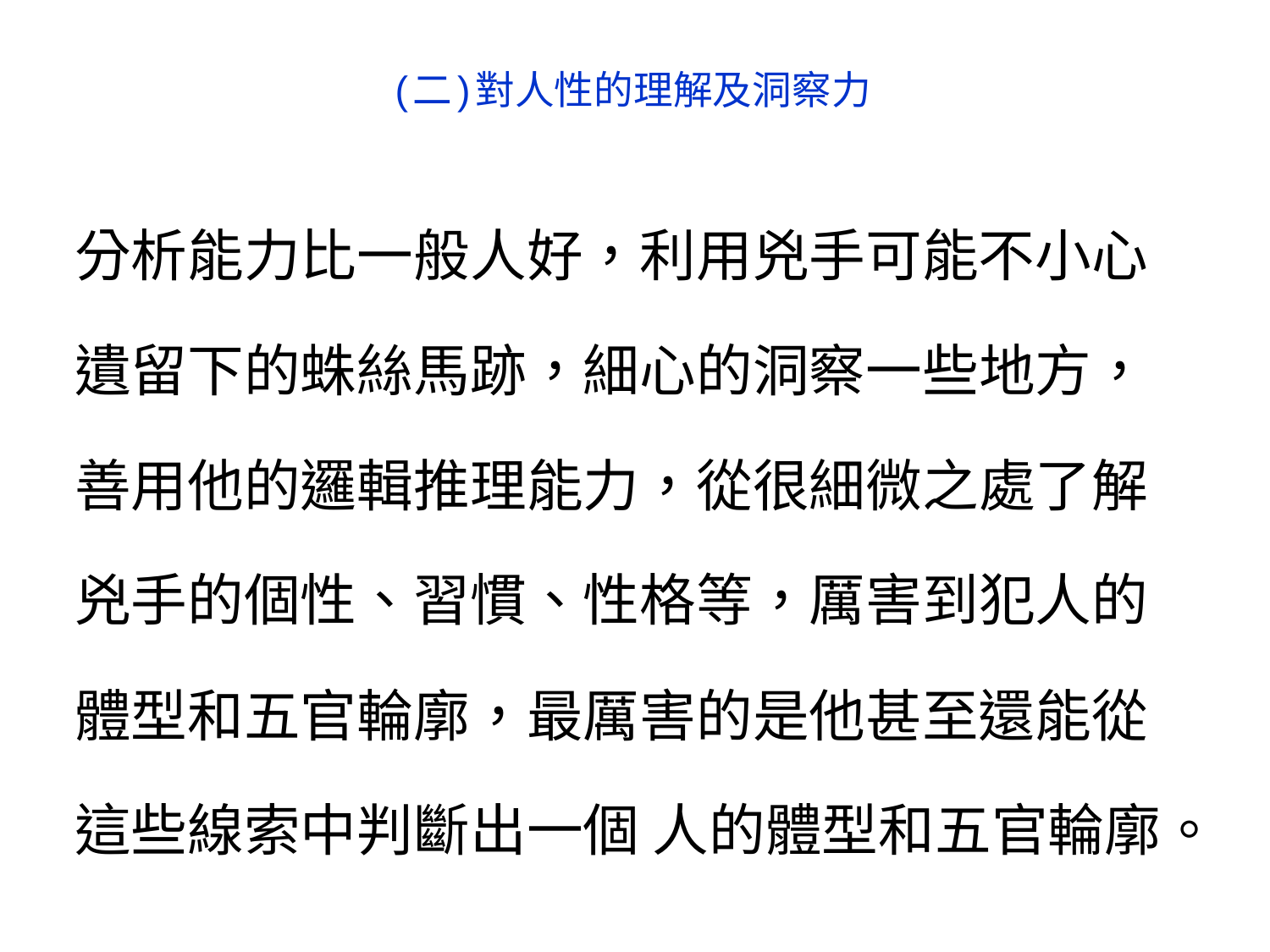

# (二)對人性的理解及洞察力
分析能力比一般人好，利用兇手可能不小心遺留下的蛛絲馬跡，細心的洞察一些地方，善用他的邏輯推理能力，從很細微之處了解兇手的個性、習慣、性格等，厲害到犯人的體型和五官輪廓，最厲害的是他甚至還能從這些線索中判斷出一個 人的體型和五官輪廓。